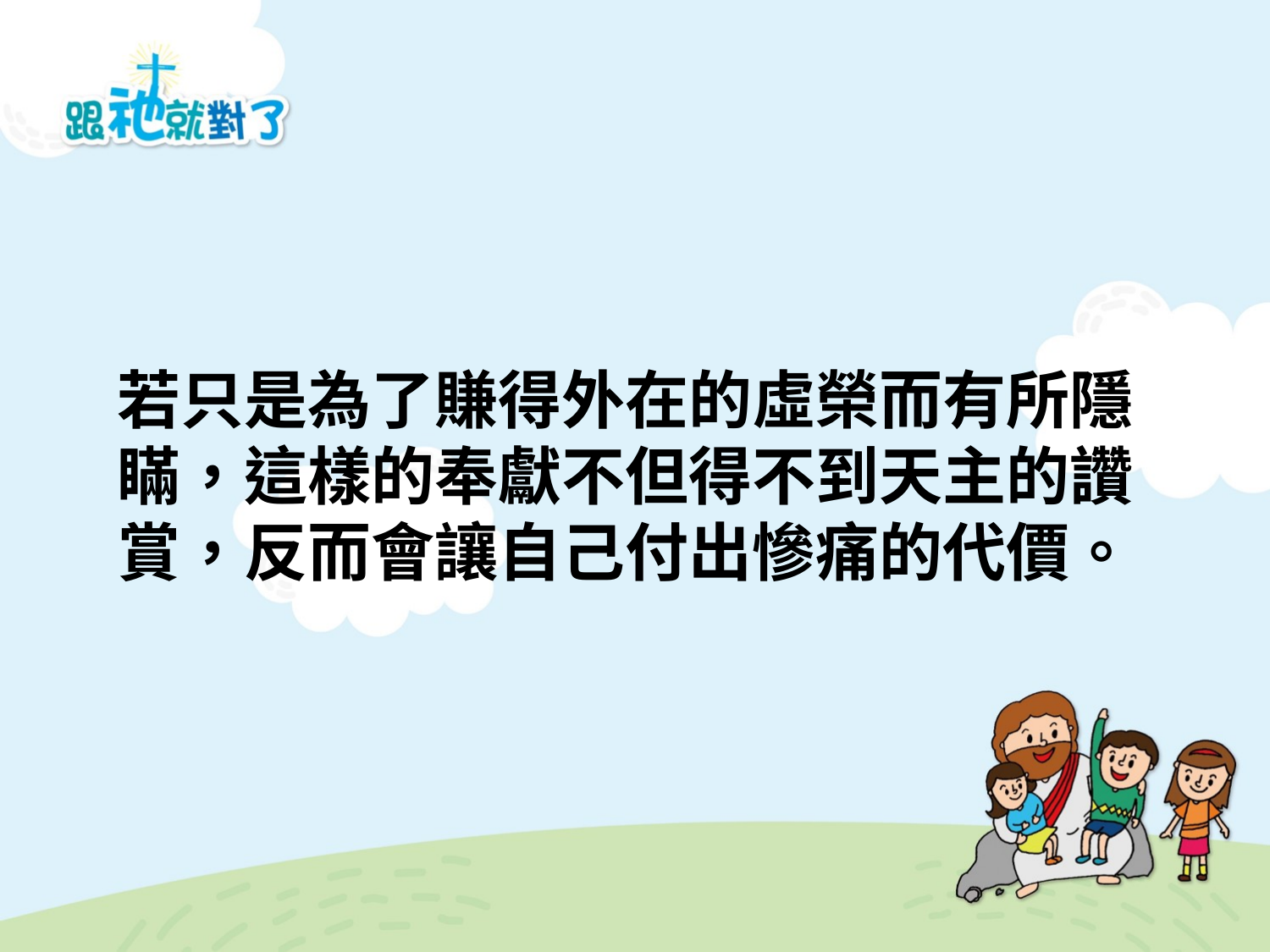

若只是為了賺得外在的虛榮而有所隱瞞，這樣的奉獻不但得不到天主的讚賞，反而會讓自己付出慘痛的代價。